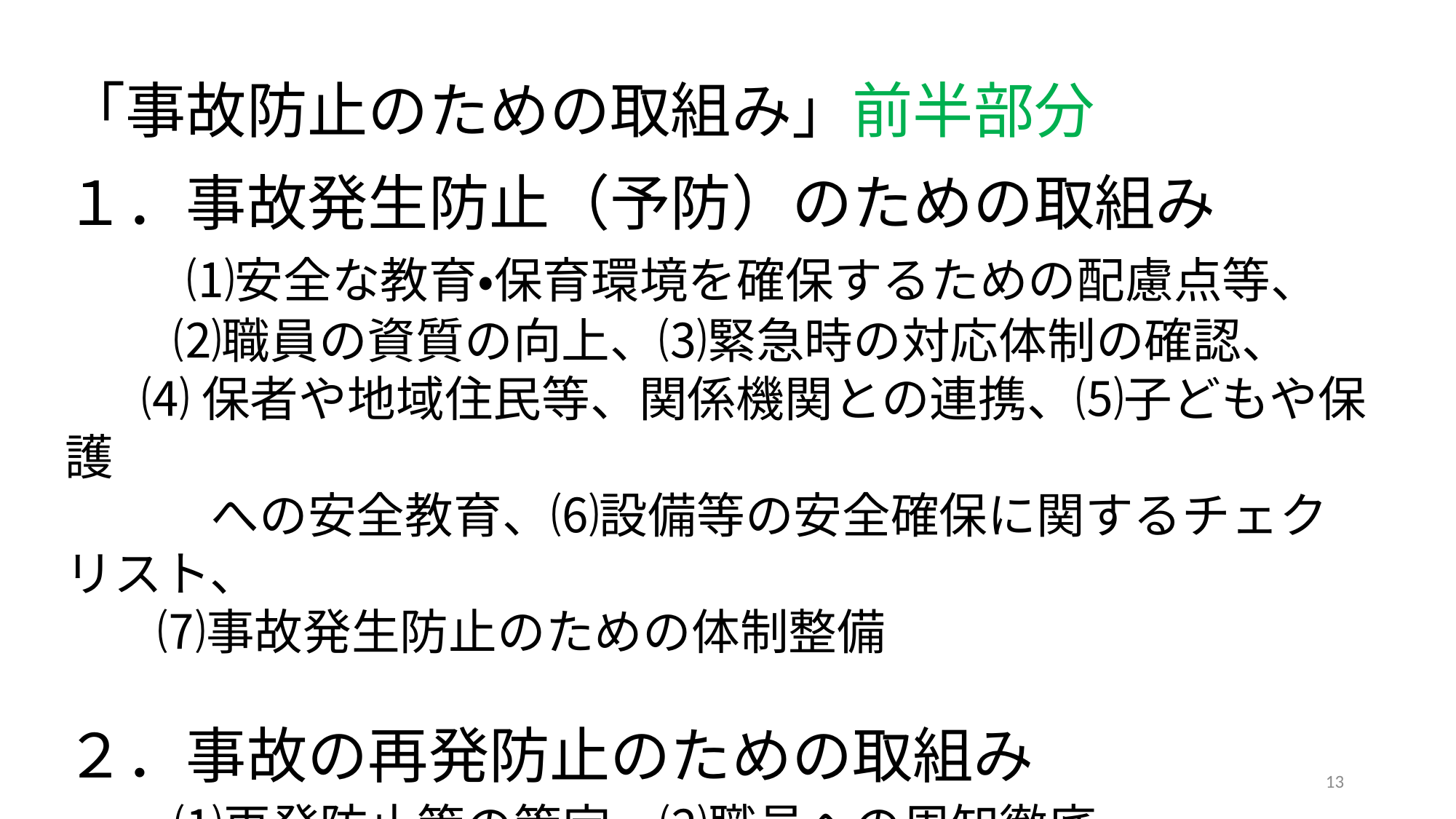

「事故防止のための取組み」前半部分

１．事故発生防止（予防）のための取組み
　　⑴安全な教育・保育環境を確保するための配慮点等、
　　 ⑵職員の資質の向上、⑶緊急時の対応体制の確認、
       ⑷保者や地域住民等、関係機関との連携、⑸子どもや保護
　　　への安全教育、⑹設備等の安全確保に関するチェクリスト、
　    ⑺事故発生防止のための体制整備

２．事故の再発防止のための取組み
　　⑴再発防止策の策定、⑵職員への周知徹底
13